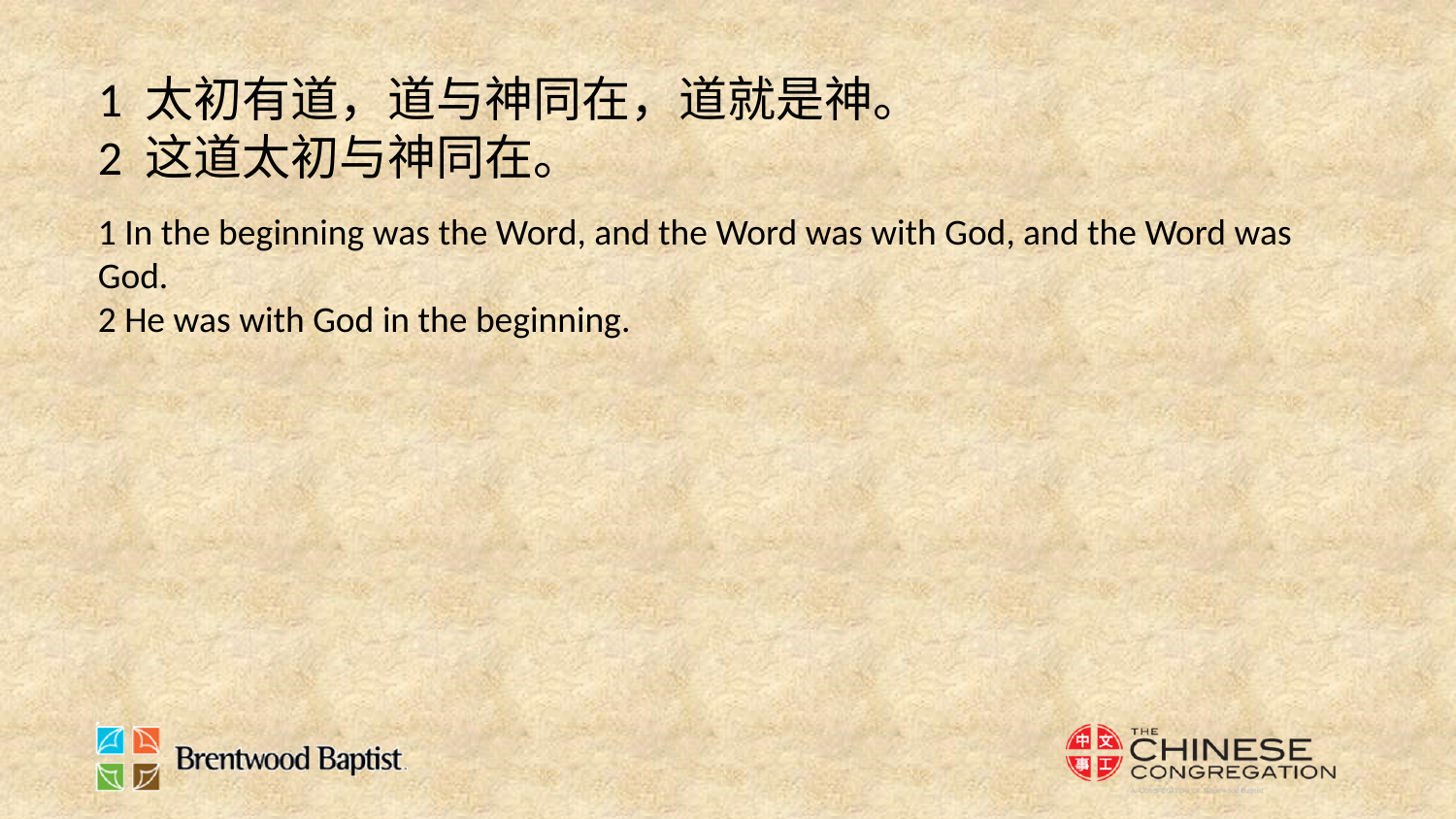

1 太初有道，道与神同在，道就是神。
2 这道太初与神同在。

1 In the beginning was the Word, and the Word was with God, and the Word was God.
2 He was with God in the beginning.